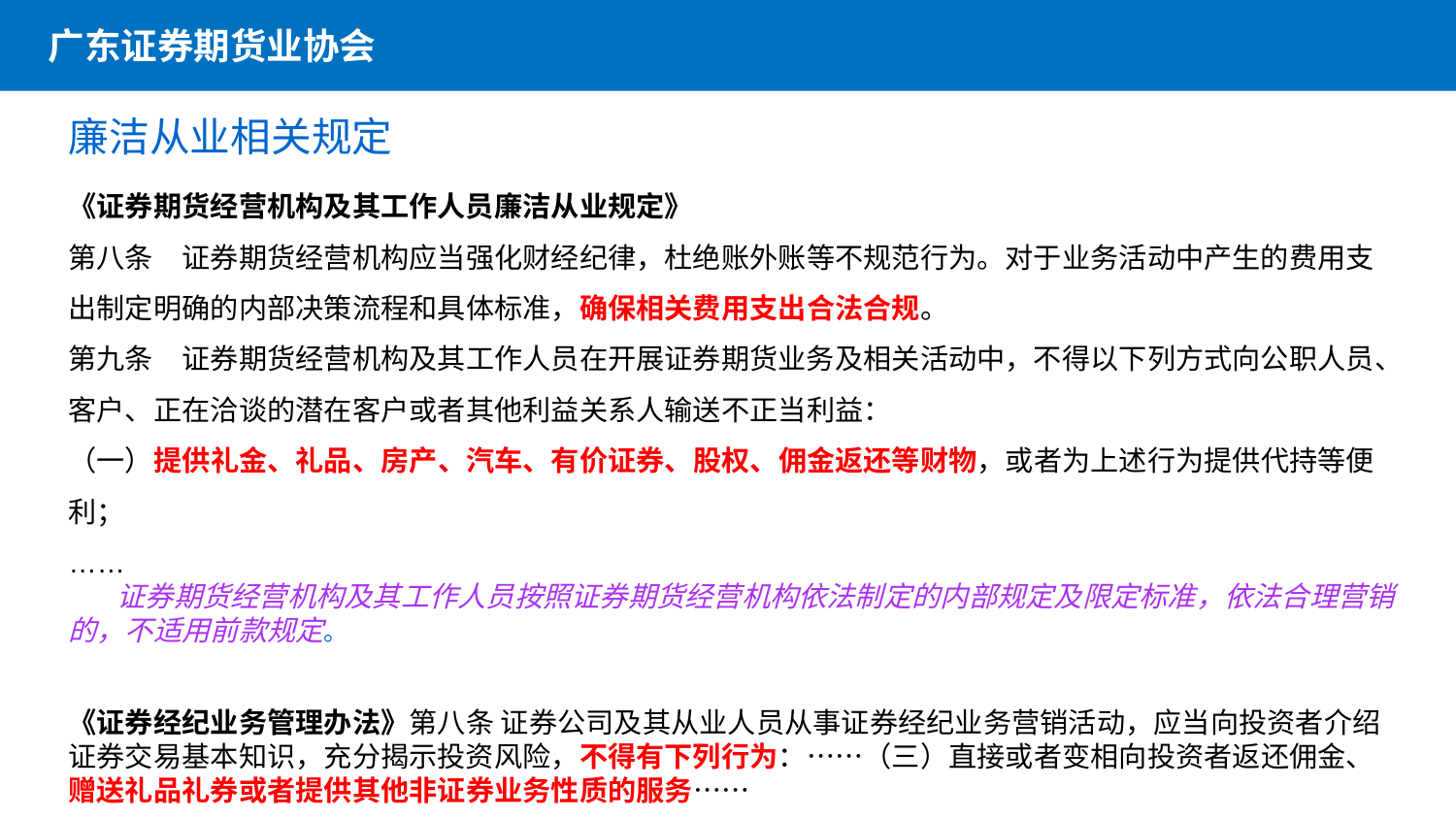

广东证券期货业协会
廉洁从业相关规定

《证券期货经营机构及其工作人员廉洁从业规定》
第八条　证券期货经营机构应当强化财经纪律，杜绝账外账等不规范行为。对于业务活动中产生的费用支出制定明确的内部决策流程和具体标准，确保相关费用支出合法合规。
第九条　证券期货经营机构及其工作人员在开展证券期货业务及相关活动中，不得以下列方式向公职人员、客户、正在洽谈的潜在客户或者其他利益关系人输送不正当利益：
（一）提供礼金、礼品、房产、汽车、有价证券、股权、佣金返还等财物，或者为上述行为提供代持等便利；
……
        证券期货经营机构及其工作人员按照证券期货经营机构依法制定的内部规定及限定标准，依法合理营销的，不适用前款规定。

《证券经纪业务管理办法》第八条 证券公司及其从业人员从事证券经纪业务营销活动，应当向投资者介绍证券交易基本知识，充分揭示投资风险，不得有下列行为：……（三）直接或者变相向投资者返还佣金、赠送礼品礼券或者提供其他非证券业务性质的服务……